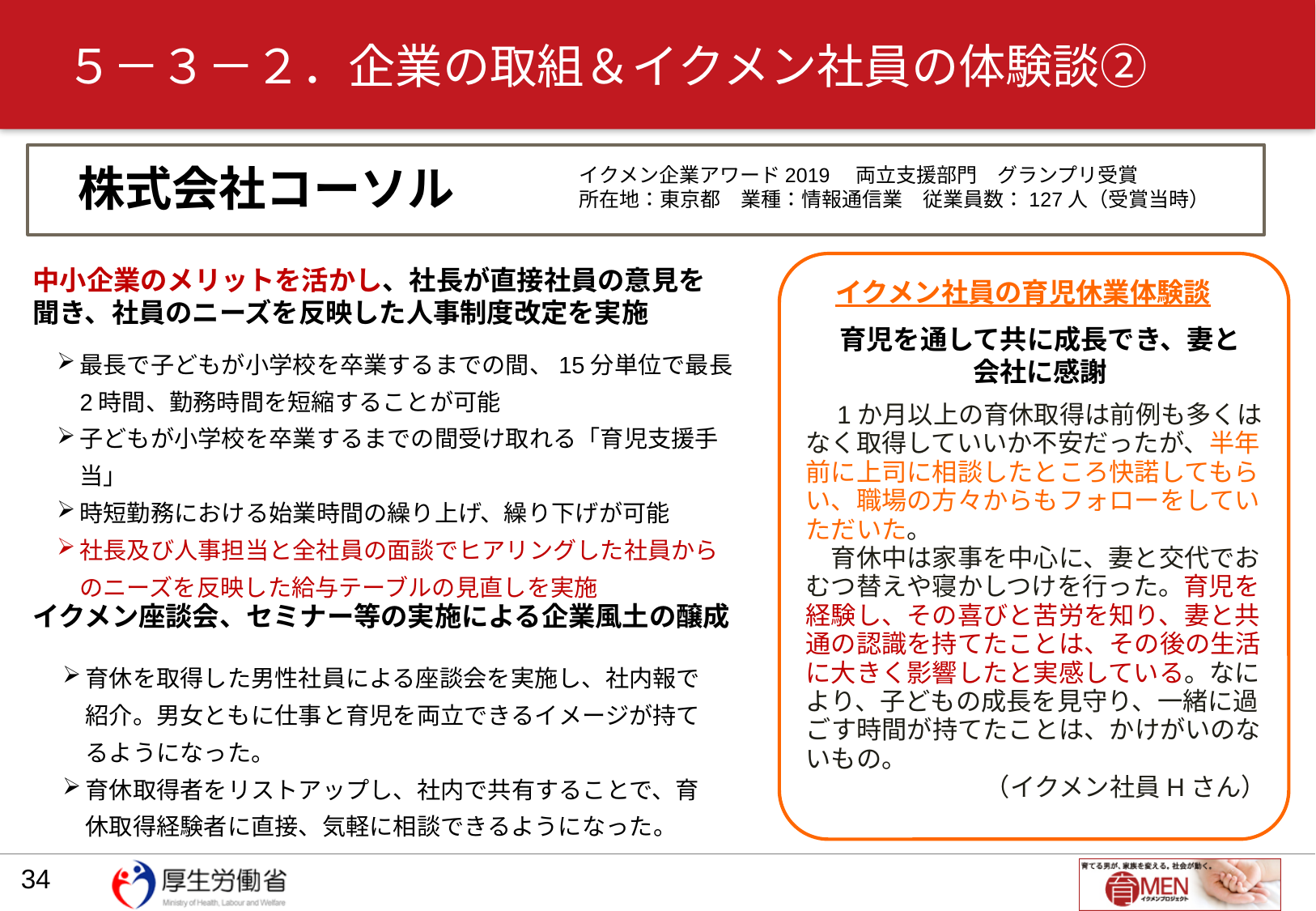

# ５－３－２．企業の取組＆イクメン社員の体験談②

株式会社コーソル
イクメン企業アワード2019　両立支援部門　グランプリ受賞
所在地：東京都　業種：情報通信業　従業員数：127人（受賞当時）

中小企業のメリットを活かし、社長が直接社員の意見を聞き、社員のニーズを反映した人事制度改定を実施
イクメン社員の育児休業体験談

最長で子どもが小学校を卒業するまでの間、15分単位で最長2時間、勤務時間を短縮することが可能
子どもが小学校を卒業するまでの間受け取れる「育児支援手当」
時短勤務における始業時間の繰り上げ、繰り下げが可能
社長及び人事担当と全社員の面談でヒアリングした社員からのニーズを反映した給与テーブルの見直しを実施

育児を通して共に成長でき、妻と会社に感謝
　1か月以上の育休取得は前例も多くはなく取得していいか不安だったが、半年前に上司に相談したところ快諾してもらい、職場の方々からもフォローをしていただいた。
　育休中は家事を中心に、妻と交代でおむつ替えや寝かしつけを行った。育児を経験し、その喜びと苦労を知り、妻と共通の認識を持てたことは、その後の生活に大きく影響したと実感している。なにより、子どもの成長を見守り、一緒に過ごす時間が持てたことは、かけがいのないもの。
（イクメン社員Hさん）

イクメン座談会、セミナー等の実施による企業風土の醸成
育休を取得した男性社員による座談会を実施し、社内報で紹介。男女ともに仕事と育児を両立できるイメージが持てるようになった。
育休取得者をリストアップし、社内で共有することで、育休取得経験者に直接、気軽に相談できるようになった。
34